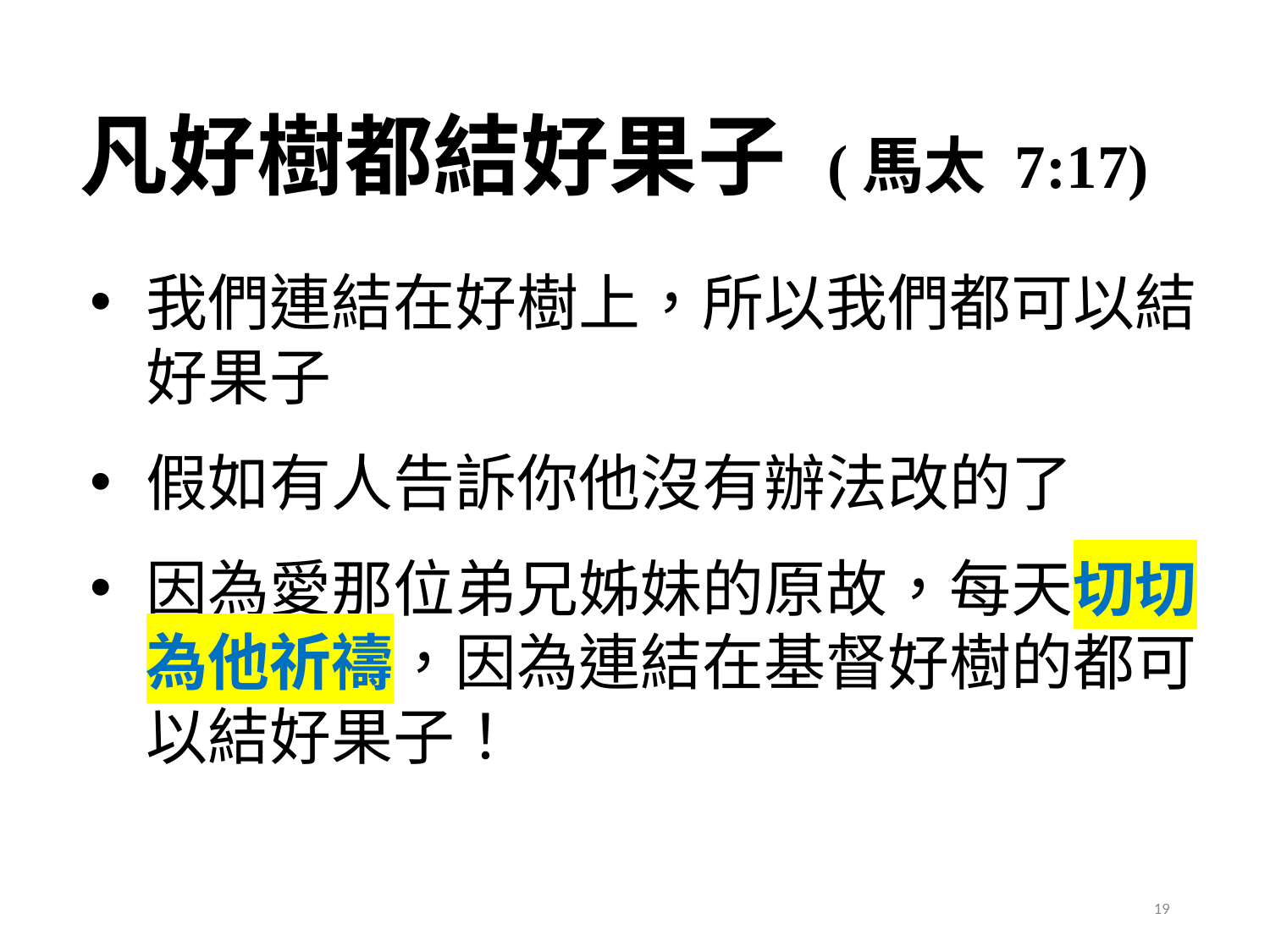

# 凡好樹都結好果子 (馬太 7:17)
我們連結在好樹上，所以我們都可以結好果子
假如有人告訴你他沒有辦法改的了
因為愛那位弟兄姊妹的原故，每天切切為他祈禱，因為連結在基督好樹的都可以結好果子！
19